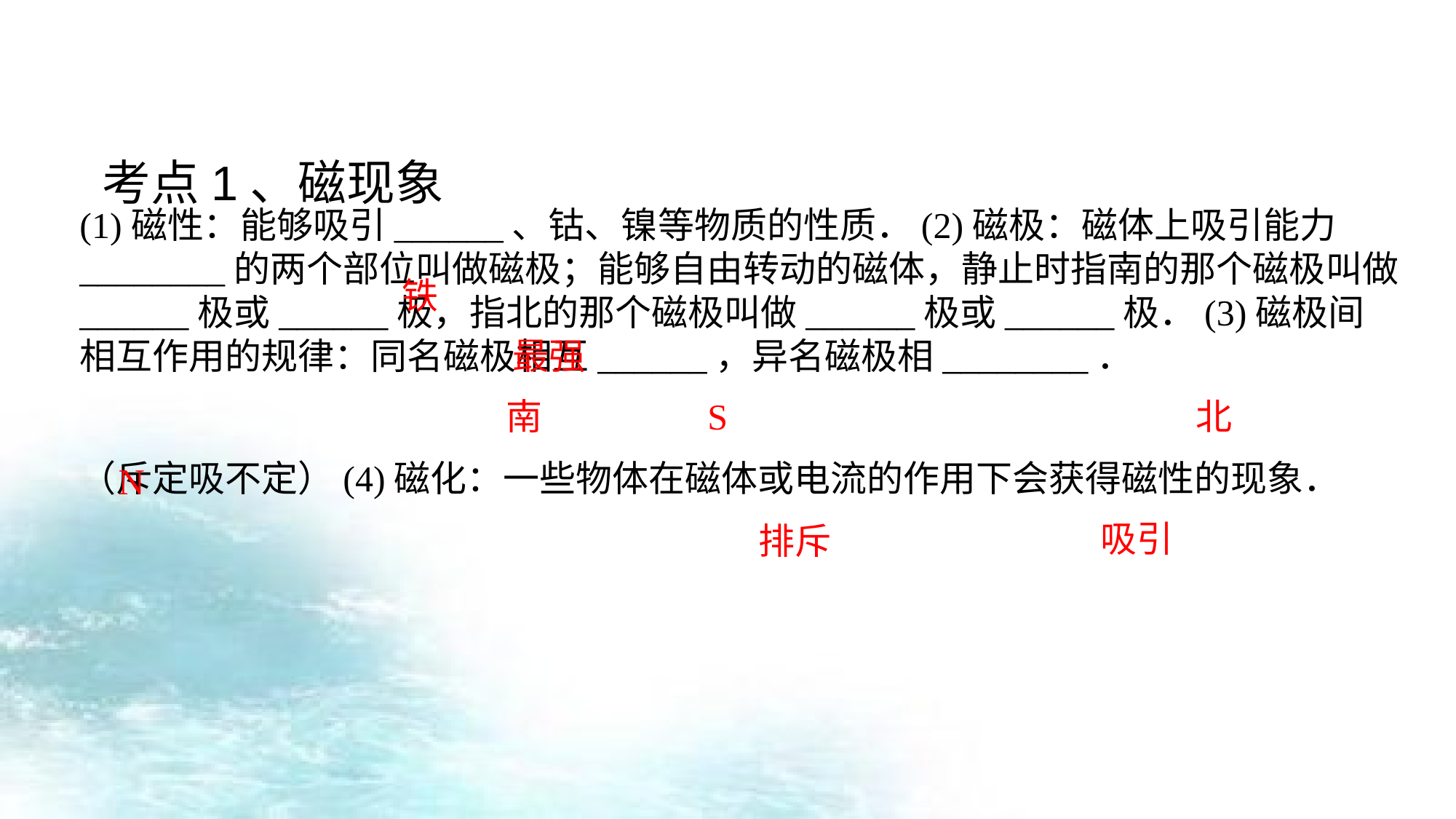

考点1、磁现象
(1)磁性：能够吸引______、钴、镍等物质的性质．(2)磁极：磁体上吸引能力________的两个部位叫做磁极；能够自由转动的磁体，静止时指南的那个磁极叫做______极或______极，指北的那个磁极叫做______极或______极．(3)磁极间相互作用的规律：同名磁极相互______，异名磁极相________．

（斥定吸不定）(4)磁化：一些物体在磁体或电流的作用下会获得磁性的现象．

铁
最强
南
S
北
N
吸引
排斥